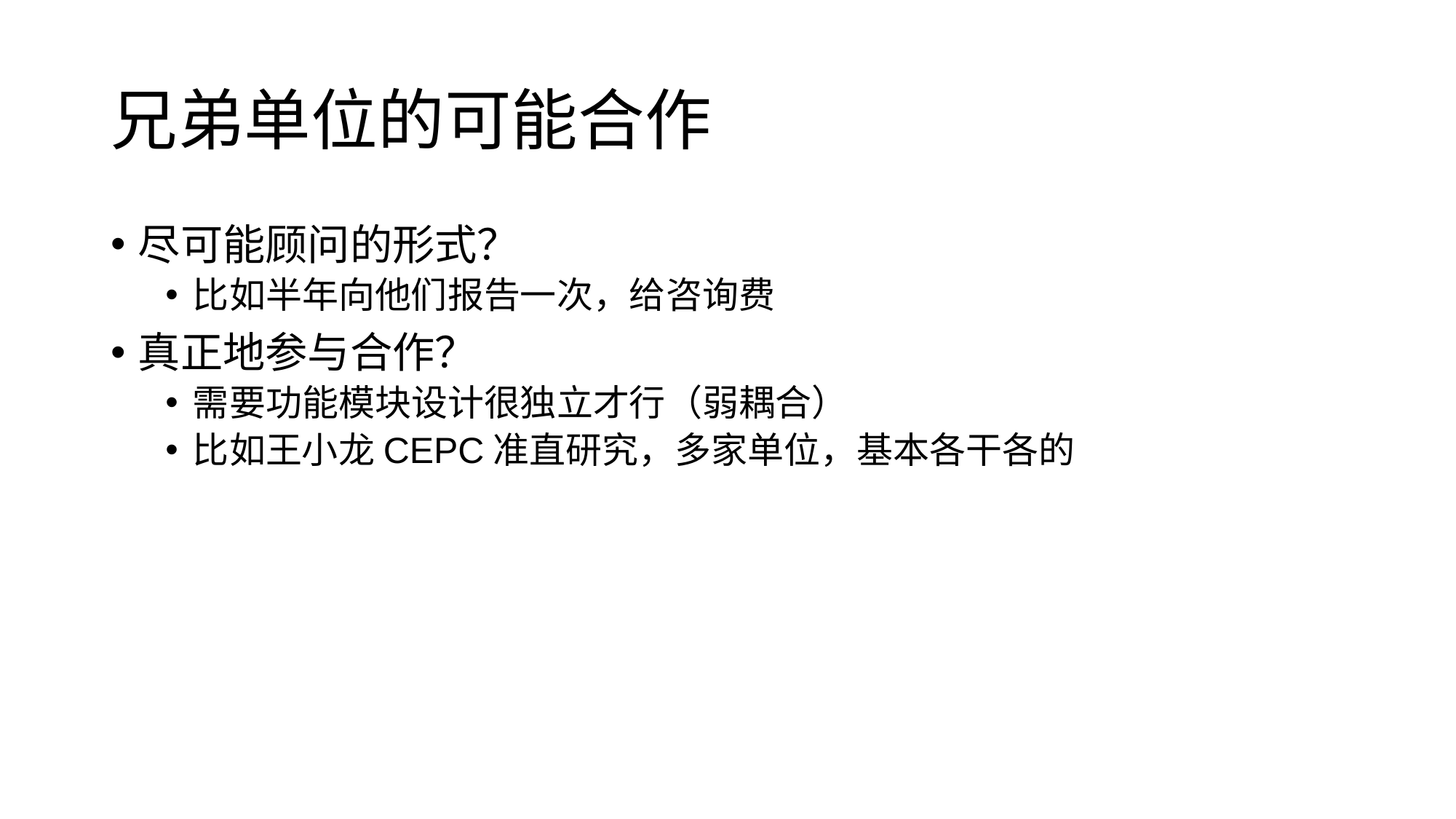

# 兄弟单位的可能合作
尽可能顾问的形式？
比如半年向他们报告一次，给咨询费
真正地参与合作？
需要功能模块设计很独立才行（弱耦合）
比如王小龙CEPC准直研究，多家单位，基本各干各的